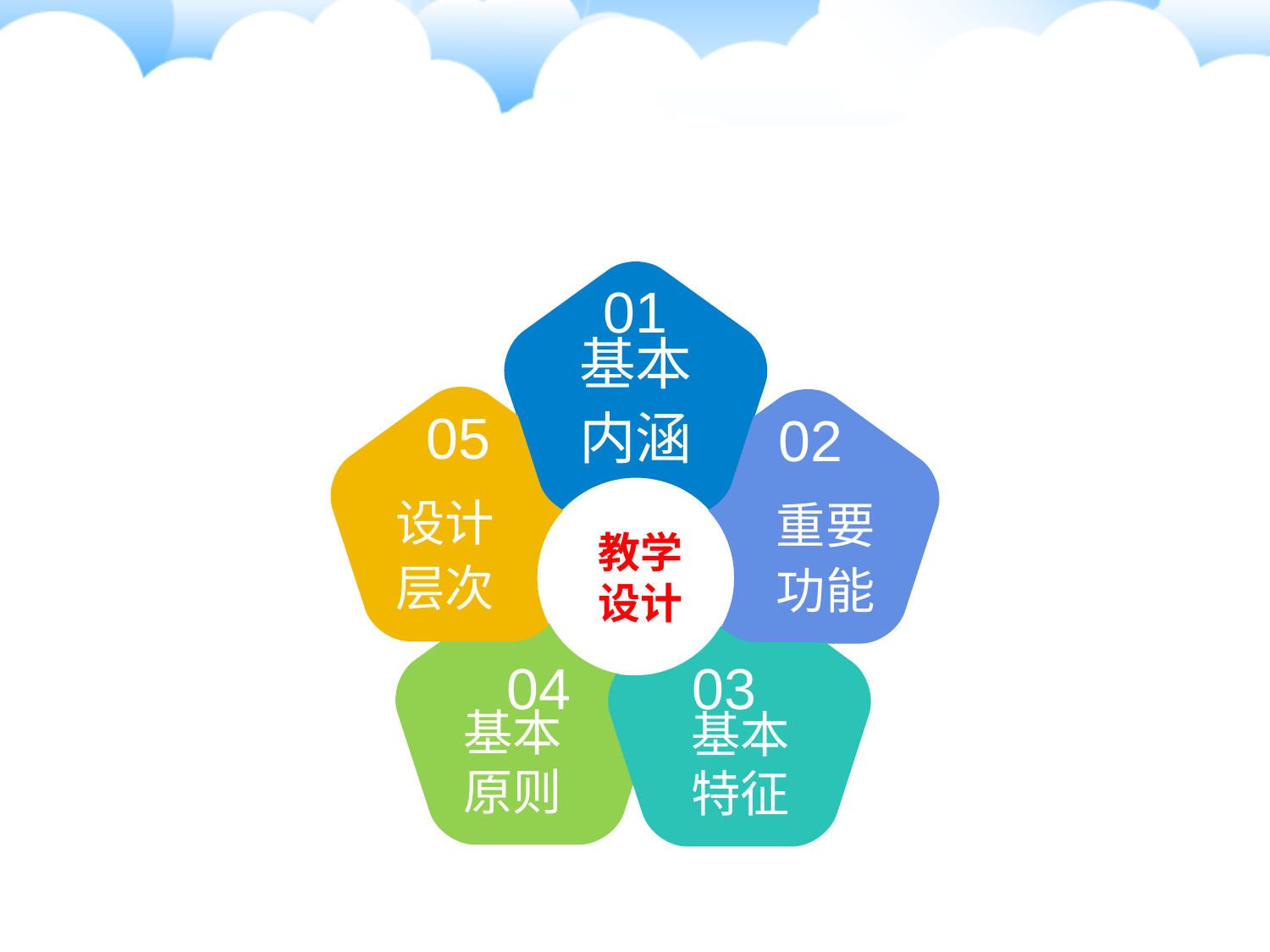

基本
内涵
01
设计
层次
05
重要
功能
02
教学
设计
基本
原则
04
基本
特征
03